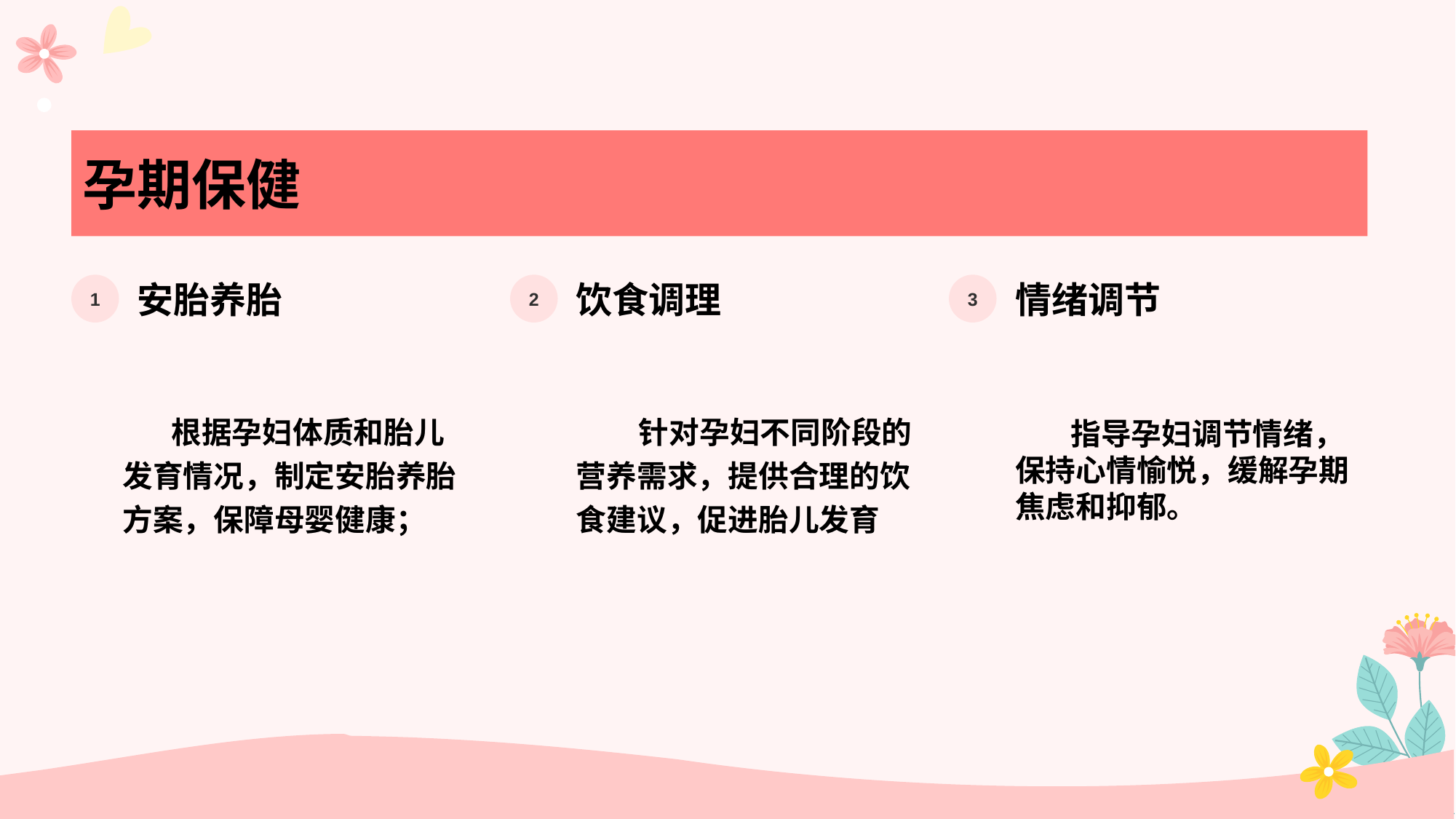

孕期保健
安胎养胎
1
      根据孕妇体质和胎儿发育情况，制定安胎养胎方案，保障母婴健康；
饮食调理
2
        针对孕妇不同阶段的营养需求，提供合理的饮食建议，促进胎儿发育
情绪调节
3
       指导孕妇调节情绪，保持心情愉悦，缓解孕期焦虑和抑郁。